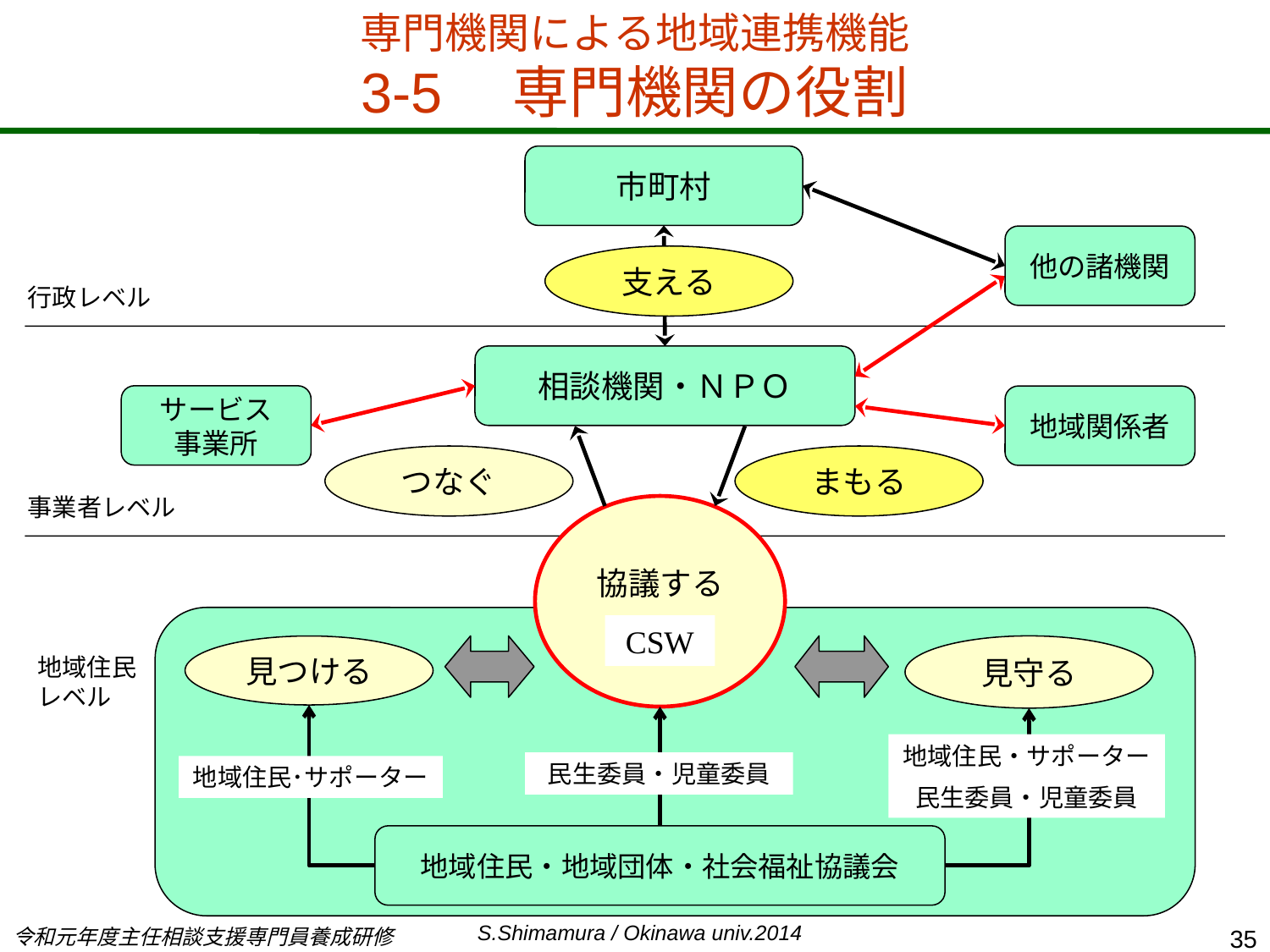

専門機関による地域連携機能
3-5　専門機関の役割

市町村
他の諸機関
支える
行政レベル

相談機関・ＮＰＯ
サービス
事業所
地域関係者
つなぐ
まもる
事業者レベル
協議する

CSW

見守る
見つける
地域住民レベル
地域住民・サポーター
民生委員・児童委員
地域住民･サポーター
民生委員・児童委員
地域住民・地域団体・社会福祉協議会
S.Shimamura / Okinawa univ.2014
令和元年度主任相談支援専門員養成研修
35